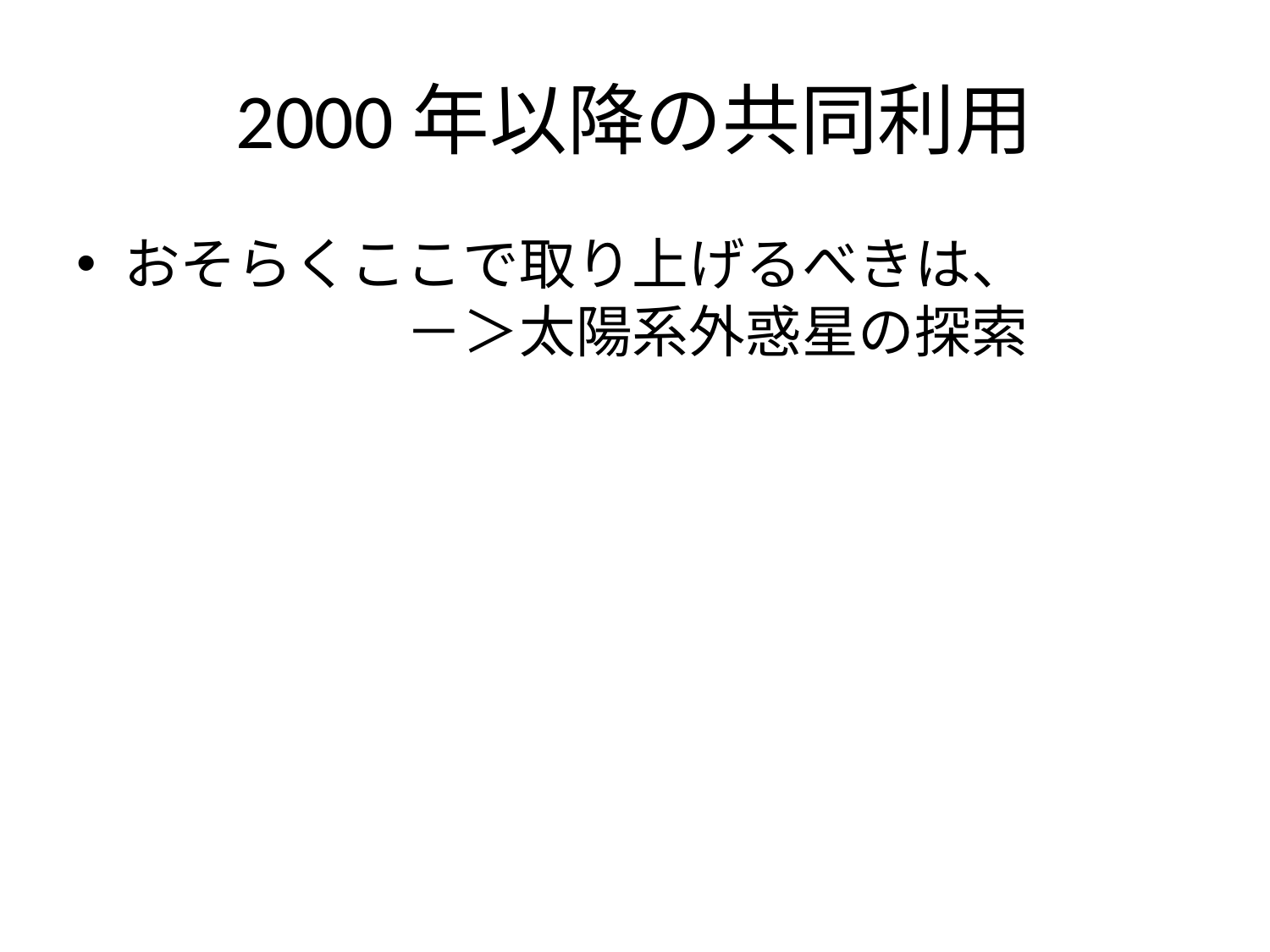

# 2000年以降の共同利用
おそらくここで取り上げるべきは、　　　　　　　－＞太陽系外惑星の探索